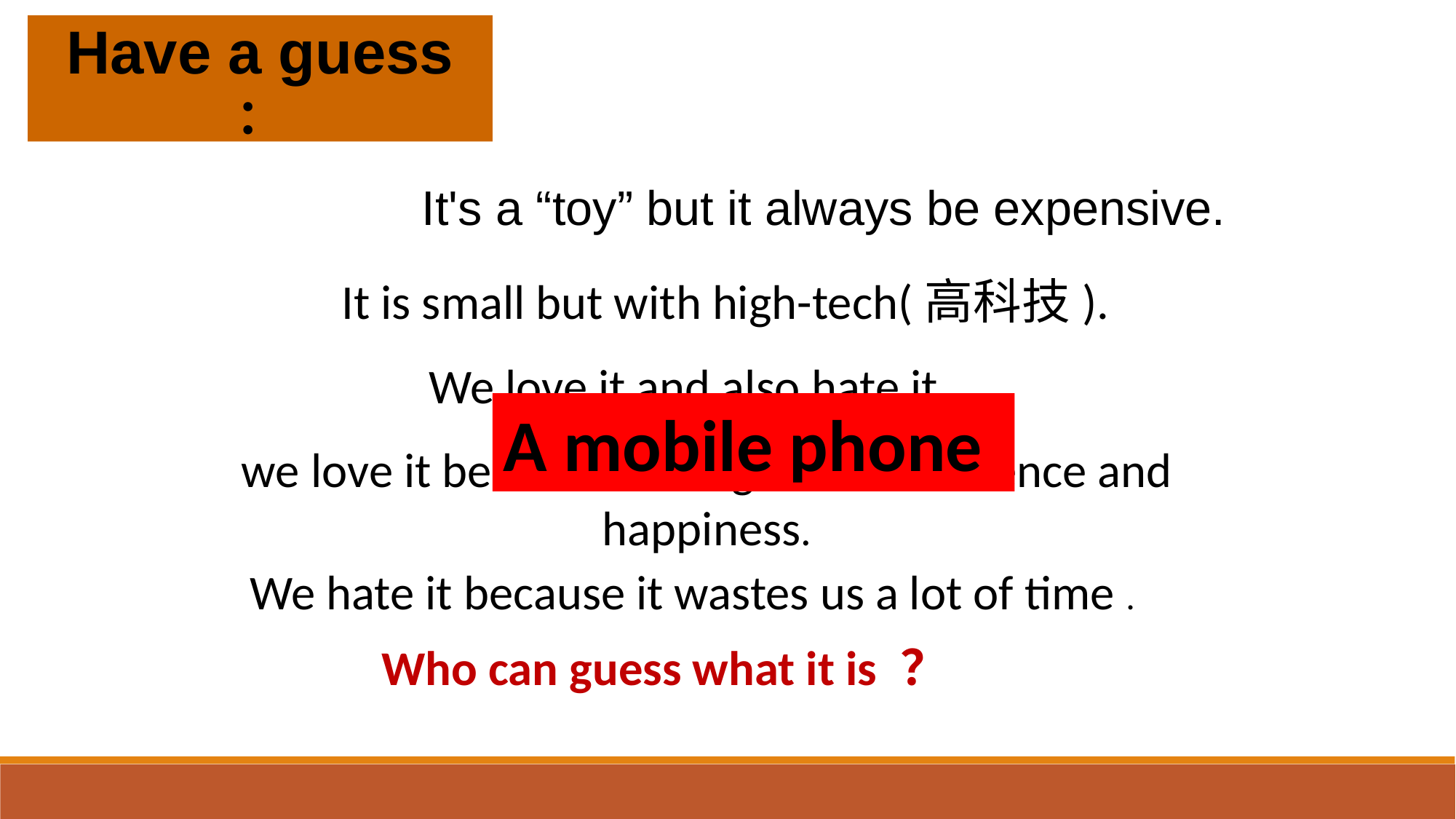

Have a guess ：
It's a “toy” but it always be expensive.
It is small but with high-tech(高科技).
We love it and also hate it.
A mobile phone
we love it because it brings us convenience and happiness.
We hate it because it wastes us a lot of time .
Who can guess what it is ？